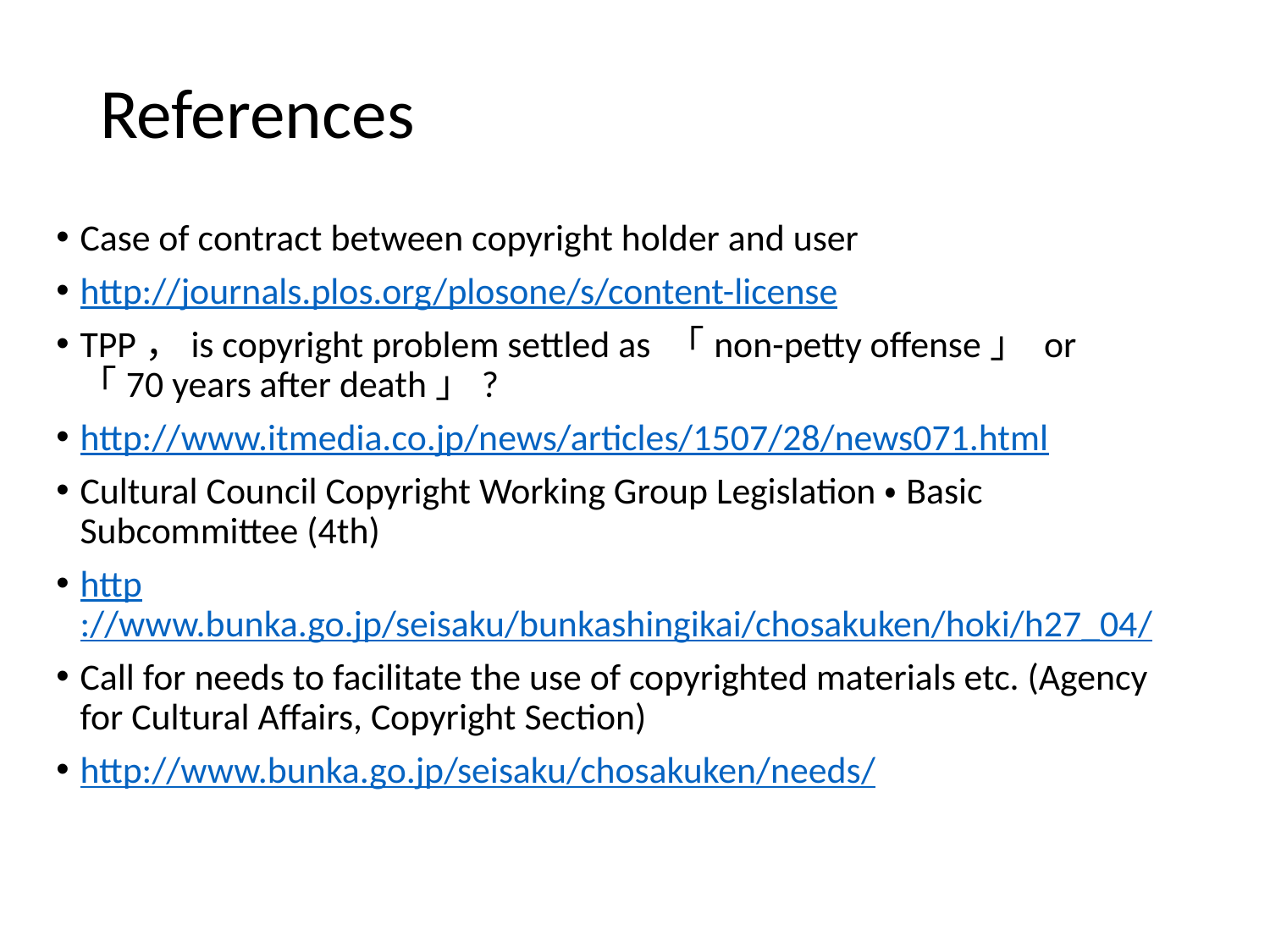

# References
Case of contract between copyright holder and user
http://journals.plos.org/plosone/s/content-license
TPP，is copyright problem settled as 「non-petty offense」 or 「70 years after death」?
http://www.itmedia.co.jp/news/articles/1507/28/news071.html
Cultural Council Copyright Working Group Legislation・Basic Subcommittee (4th)
http://www.bunka.go.jp/seisaku/bunkashingikai/chosakuken/hoki/h27_04/
Call for needs to facilitate the use of copyrighted materials etc. (Agency for Cultural Affairs, Copyright Section)
http://www.bunka.go.jp/seisaku/chosakuken/needs/